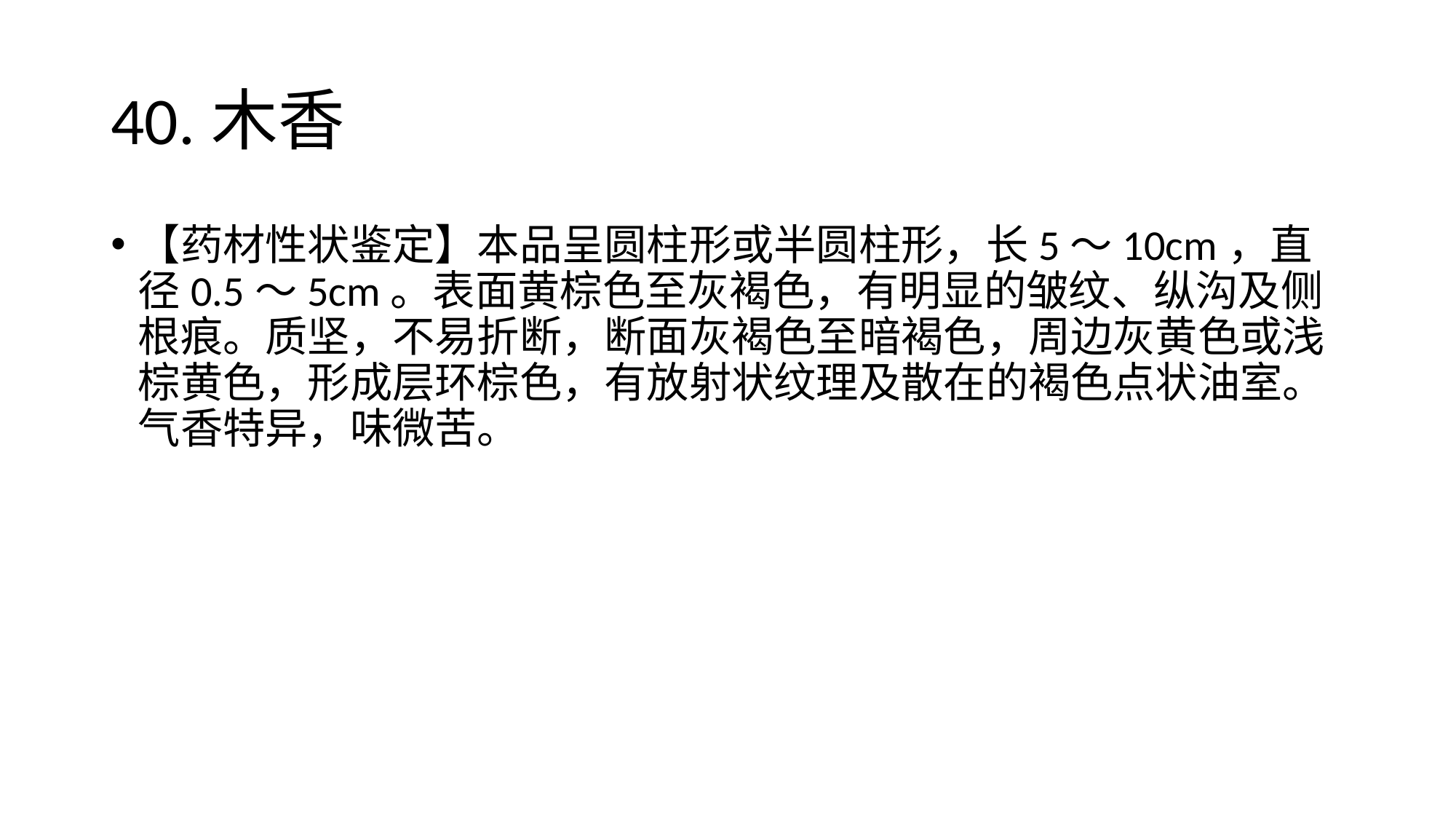

# 40.木香
【药材性状鉴定】本品呈圆柱形或半圆柱形，长5～10cm，直径0.5～5cm。表面黄棕色至灰褐色，有明显的皱纹、纵沟及侧根痕。质坚，不易折断，断面灰褐色至暗褐色，周边灰黄色或浅棕黄色，形成层环棕色，有放射状纹理及散在的褐色点状油室。气香特异，味微苦。